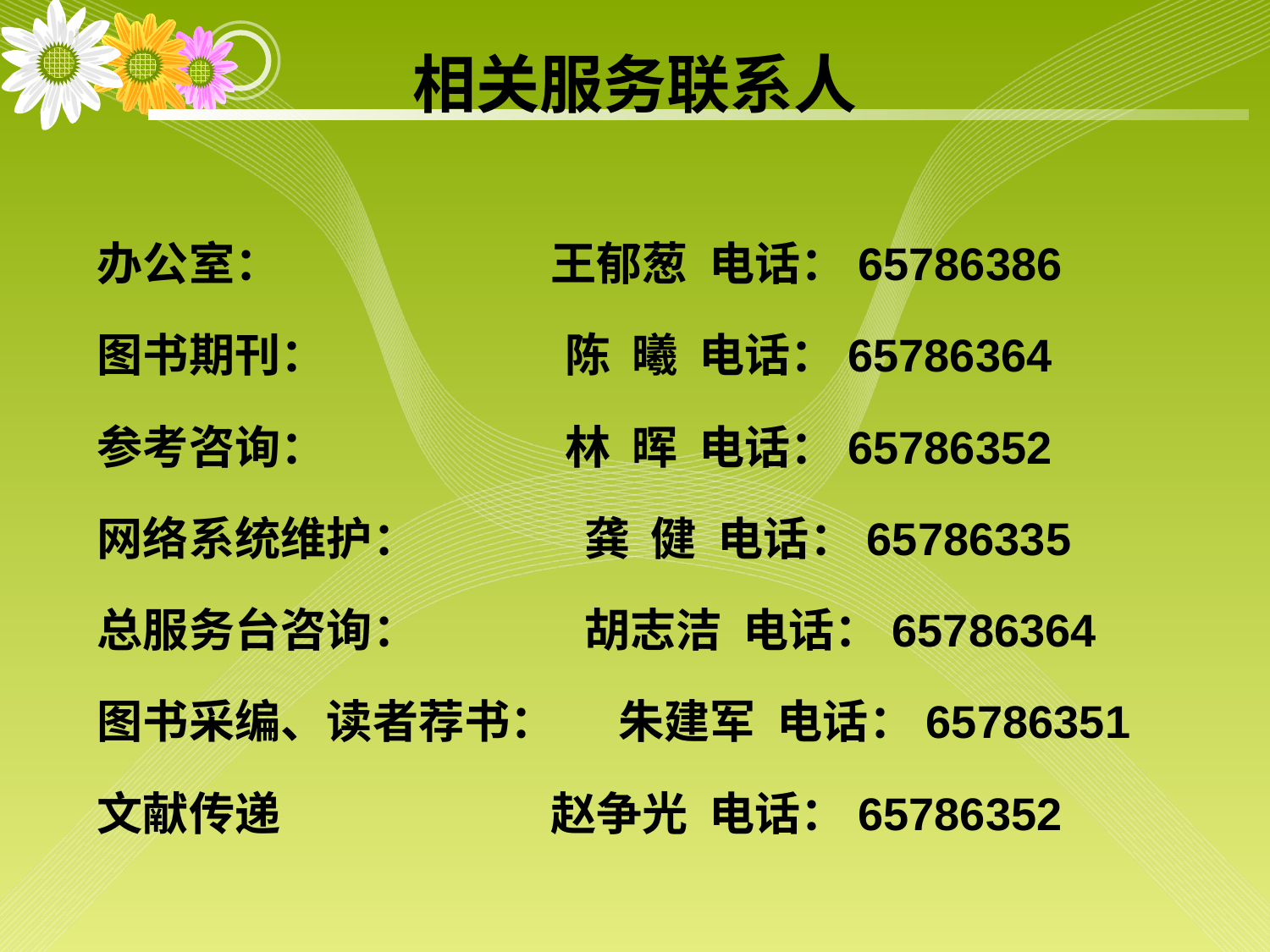

相关服务联系人
办公室：                          王郁葱  电话：65786386
图书期刊：                       陈  曦  电话：65786364
参考咨询：                       林  晖  电话：65786352
网络系统维护：                龚  健  电话：65786335
总服务台咨询：                胡志洁  电话：65786364
图书采编、读者荐书：      朱建军  电话：65786351
文献传递                          赵争光  电话：65786352